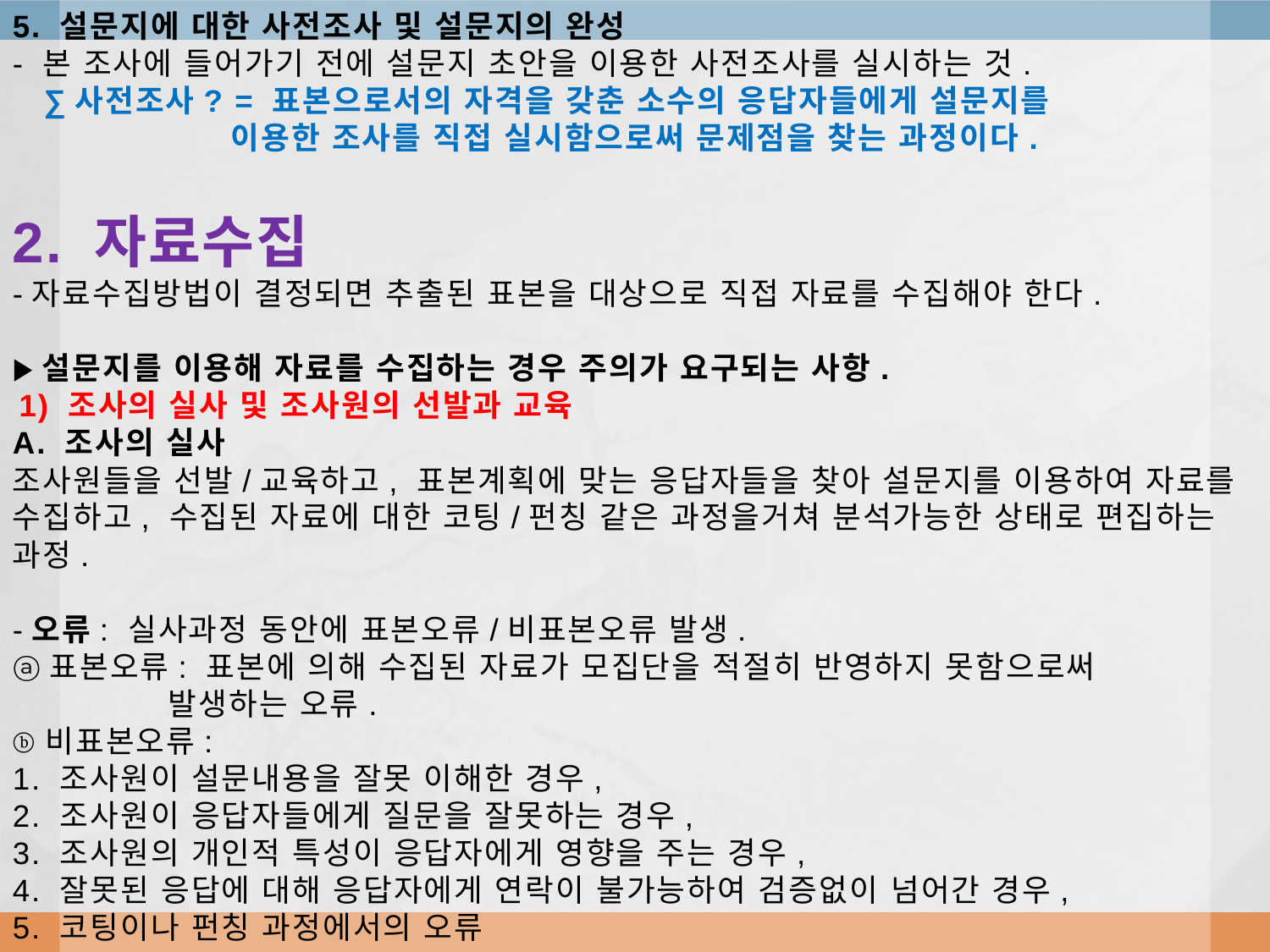

# 5. 설문지에 대한 사전조사 및 설문지의 완성 - 본 조사에 들어가기 전에 설문지 초안을 이용한 사전조사를 실시하는 것. ∑사전조사? = 표본으로서의 자격을 갖춘 소수의 응답자들에게 설문지를 이용한 조사를 직접 실시함으로써 문제점을 찾는 과정이다. 2. 자료수집 -자료수집방법이 결정되면 추출된 표본을 대상으로 직접 자료를 수집해야 한다. ▶설문지를 이용해 자료를 수집하는 경우 주의가 요구되는 사항. 1) 조사의 실사 및 조사원의 선발과 교육 A. 조사의 실사 조사원들을 선발/교육하고, 표본계획에 맞는 응답자들을 찾아 설문지를 이용하여 자료를 수집하고, 수집된 자료에 대한 코팅/펀칭 같은 과정을거쳐 분석가능한 상태로 편집하는 과정. -오류: 실사과정 동안에 표본오류/비표본오류 발생. ⓐ표본오류: 표본에 의해 수집된 자료가 모집단을 적절히 반영하지 못함으로써 발생하는 오류. ⓑ비표본오류: 1. 조사원이 설문내용을 잘못 이해한 경우, 2. 조사원이 응답자들에게 질문을 잘못하는 경우, 3. 조사원의 개인적 특성이 응답자에게 영향을 주는 경우, 4. 잘못된 응답에 대해 응답자에게 연락이 불가능하여 검증없이 넘어간 경우, 5. 코팅이나 펀칭 과정에서의 오류